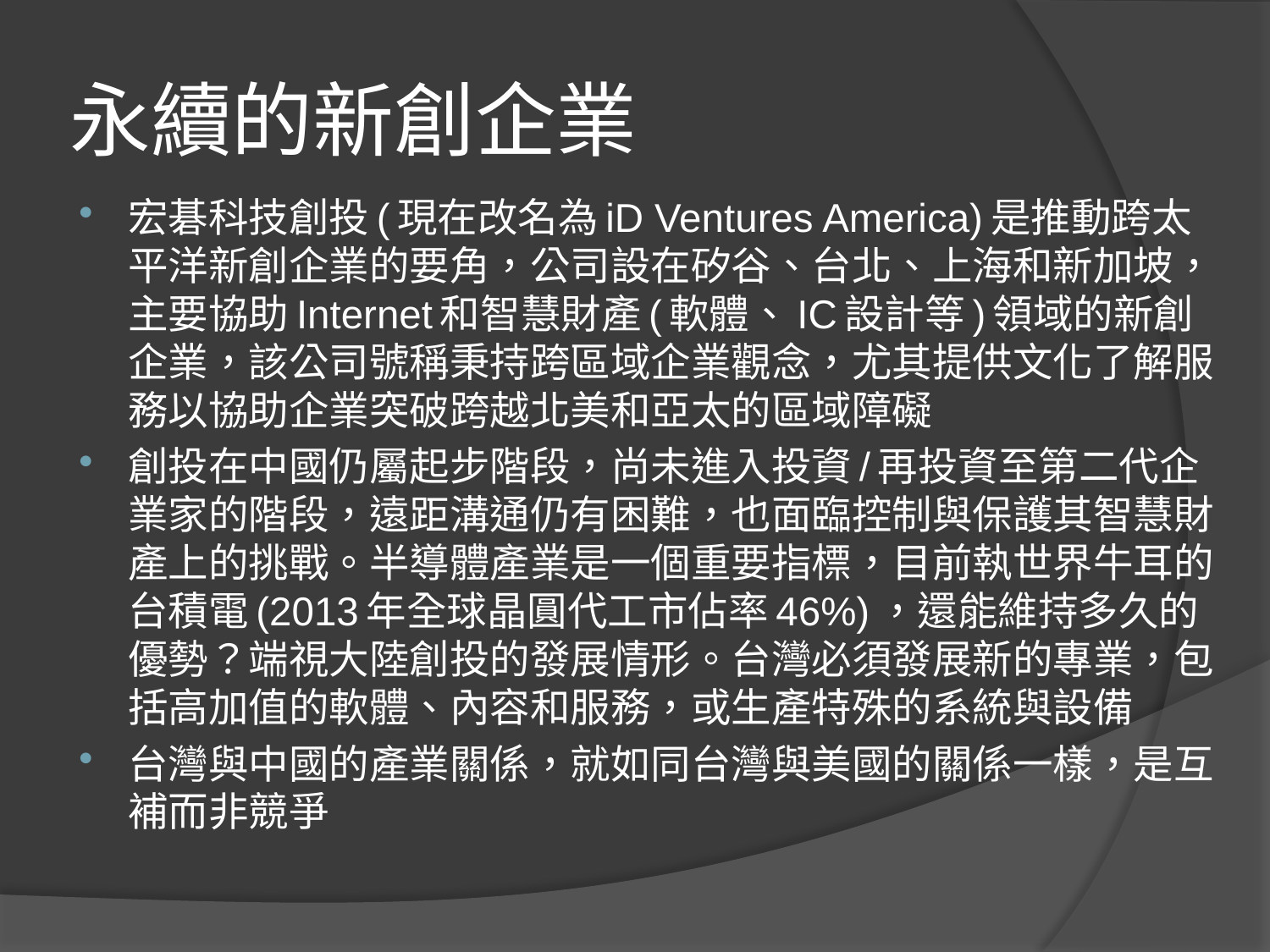

# 永續的新創企業
宏碁科技創投(現在改名為iD Ventures America)是推動跨太平洋新創企業的要角，公司設在矽谷、台北、上海和新加坡，主要協助Internet和智慧財產(軟體、IC設計等)領域的新創企業，該公司號稱秉持跨區域企業觀念，尤其提供文化了解服務以協助企業突破跨越北美和亞太的區域障礙
創投在中國仍屬起步階段，尚未進入投資/再投資至第二代企業家的階段，遠距溝通仍有困難，也面臨控制與保護其智慧財產上的挑戰。半導體產業是一個重要指標，目前執世界牛耳的台積電(2013年全球晶圓代工市佔率46%)，還能維持多久的優勢？端視大陸創投的發展情形。台灣必須發展新的專業，包括高加值的軟體、內容和服務，或生產特殊的系統與設備
台灣與中國的產業關係，就如同台灣與美國的關係一樣，是互補而非競爭